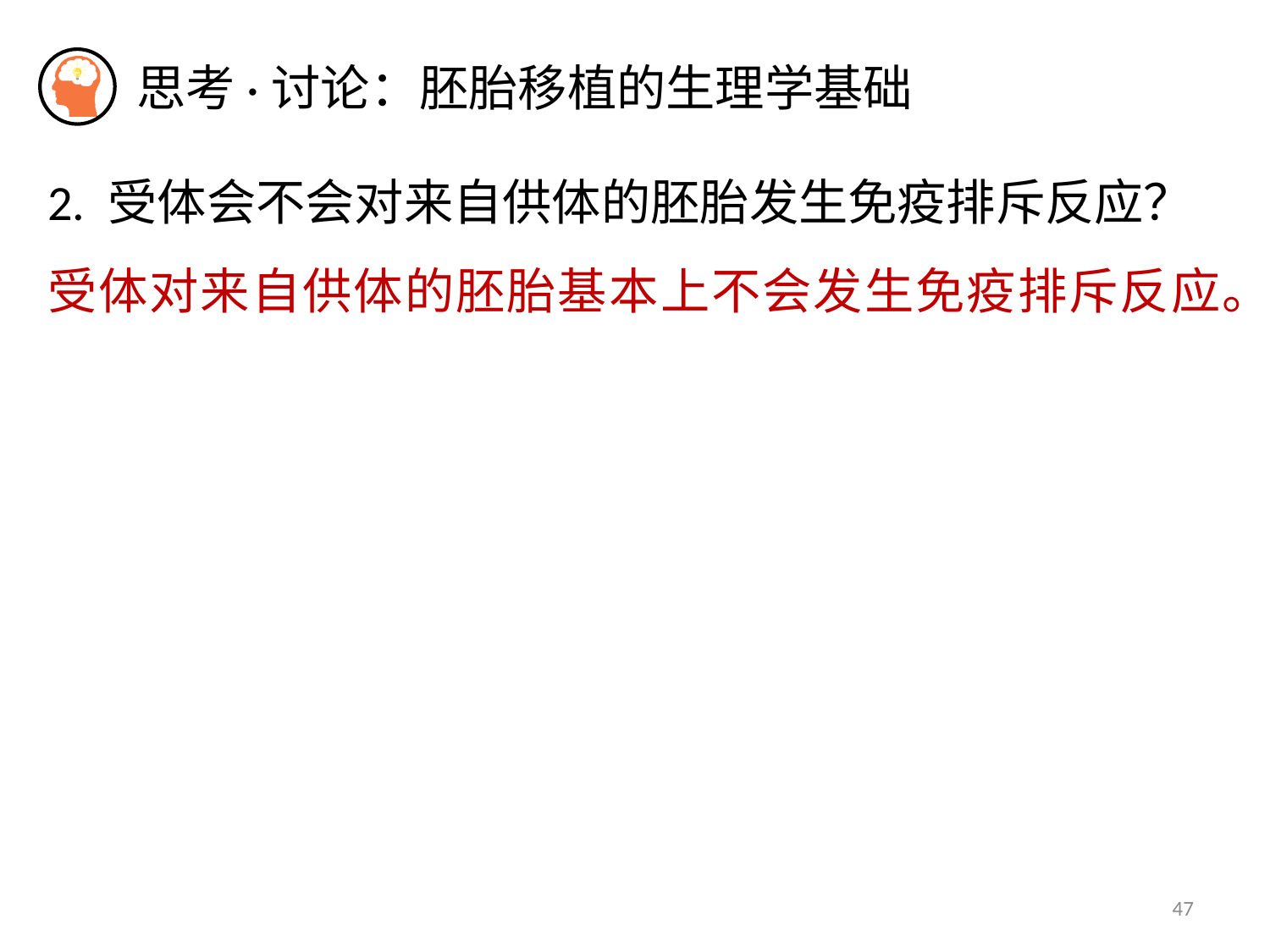

思考·讨论：胚胎移植的生理学基础
2. 受体会不会对来自供体的胚胎发生免疫排斥反应？
受体对来自供体的胚胎基本上不会发生免疫排斥反应。

47